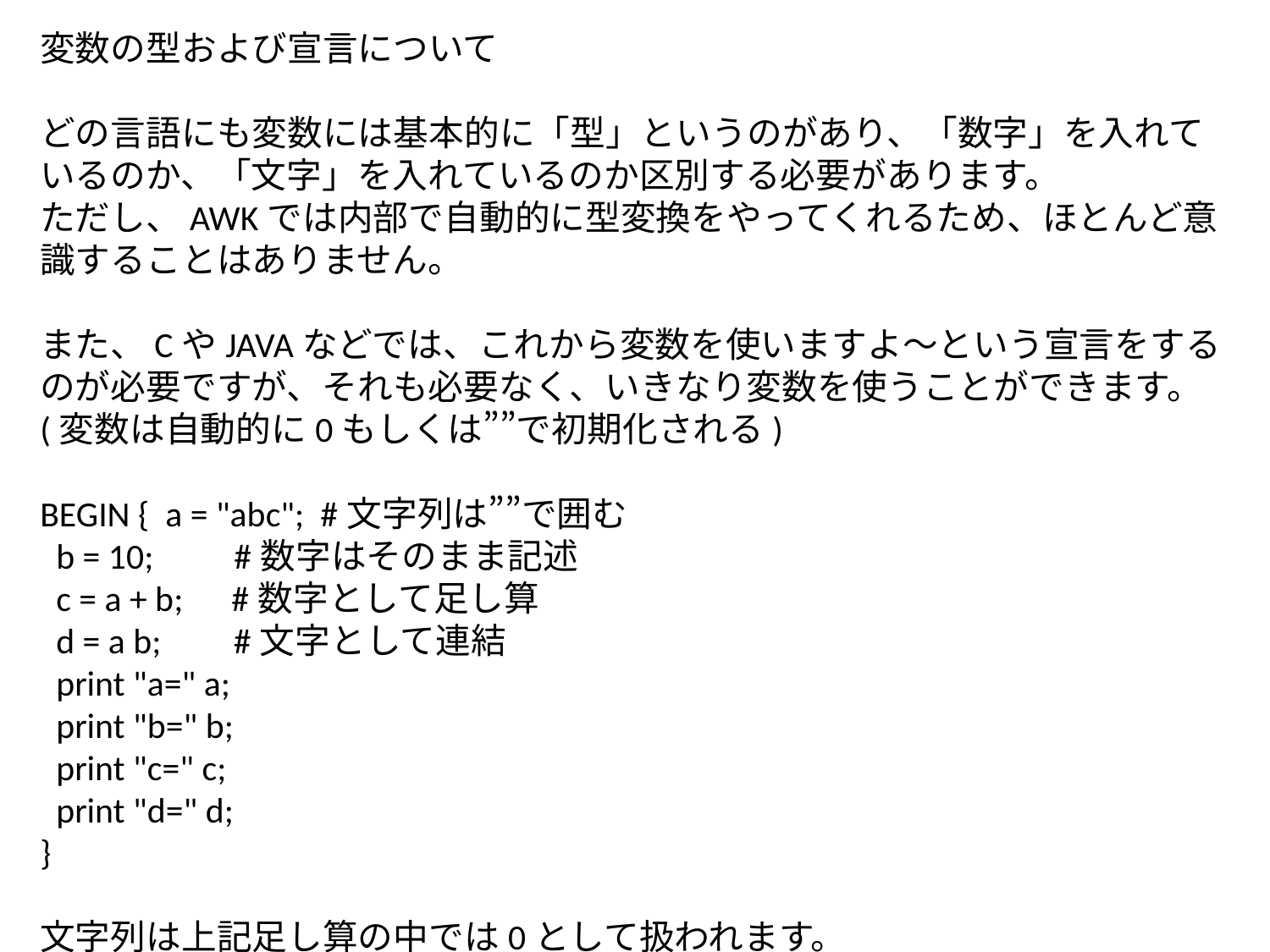

変数の型および宣言について

どの言語にも変数には基本的に「型」というのがあり、「数字」を入れているのか、「文字」を入れているのか区別する必要があります。
ただし、AWKでは内部で自動的に型変換をやってくれるため、ほとんど意識することはありません。

また、CやJAVAなどでは、これから変数を使いますよ～という宣言をするのが必要ですが、それも必要なく、いきなり変数を使うことができます。(変数は自動的に0もしくは””で初期化される)

BEGIN {  a = "abc";  #文字列は””で囲む
  b = 10;          #数字はそのまま記述
  c = a + b;      #数字として足し算
  d = a b;         #文字として連結
  print "a=" a;
  print "b=" b;
  print "c=" c;
  print "d=" d;
}

文字列は上記足し算の中では0として扱われます。